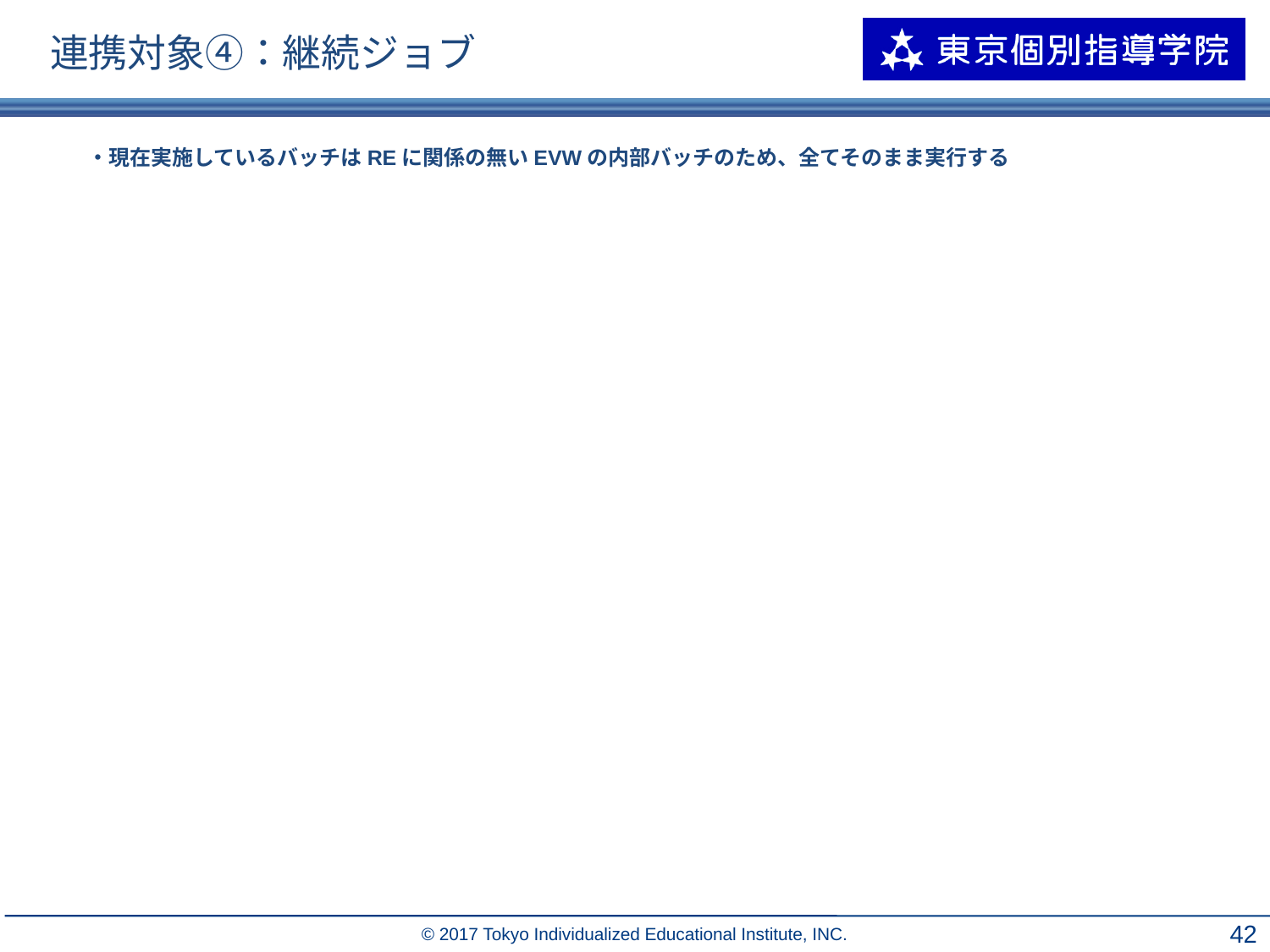

# 連携対象④：継続ジョブ
・現在実施しているバッチはREに関係の無いEVWの内部バッチのため、全てそのまま実行する
42